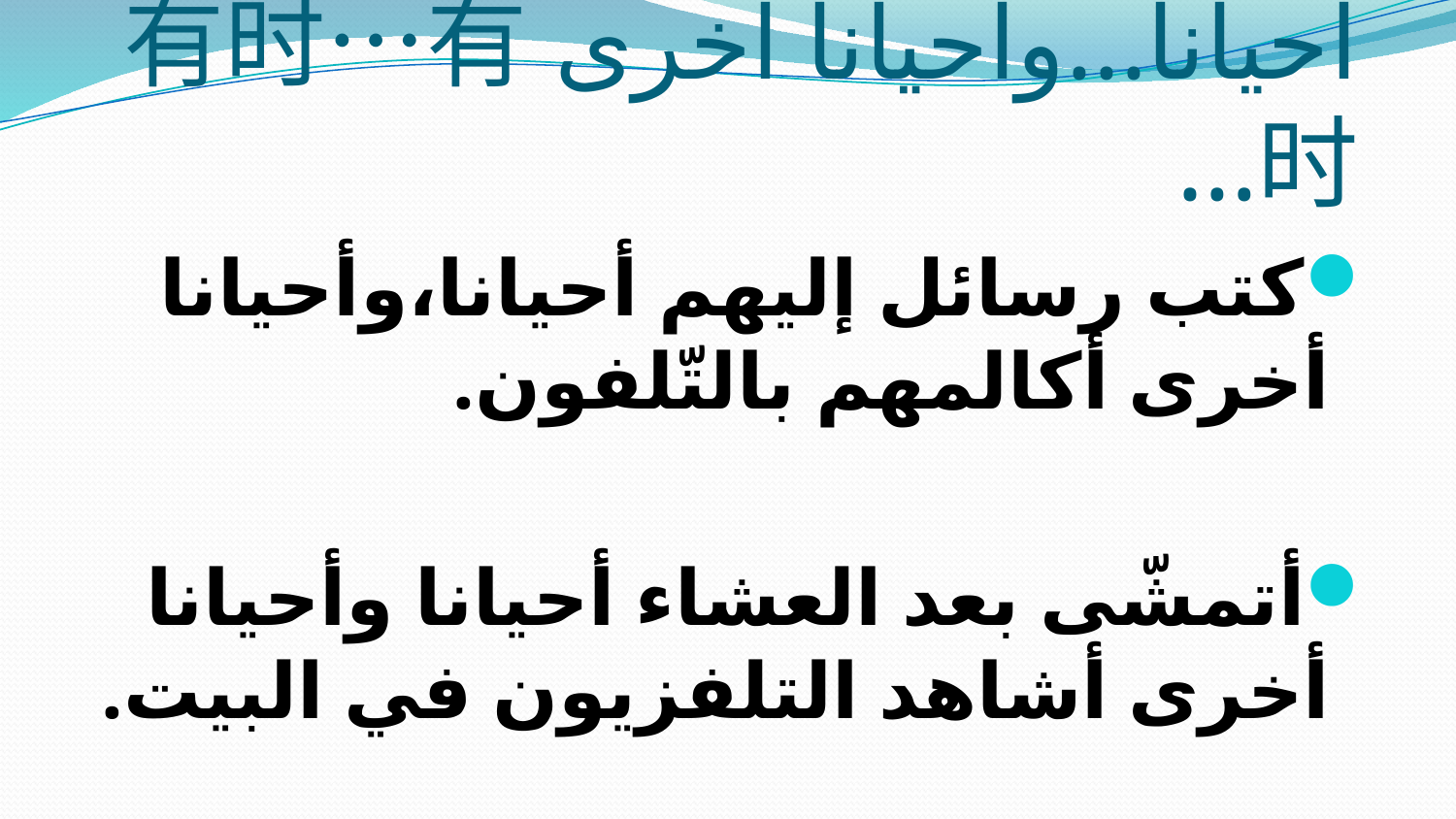

# أحيانا...وأحيانا أخرى 有时…有时…
كتب رسائل إليهم أحيانا،وأحيانا أخرى أكالمهم بالتّلفون.

أتمشّى بعد العشاء أحيانا وأحيانا أخرى أشاهد التلفزيون في البيت.